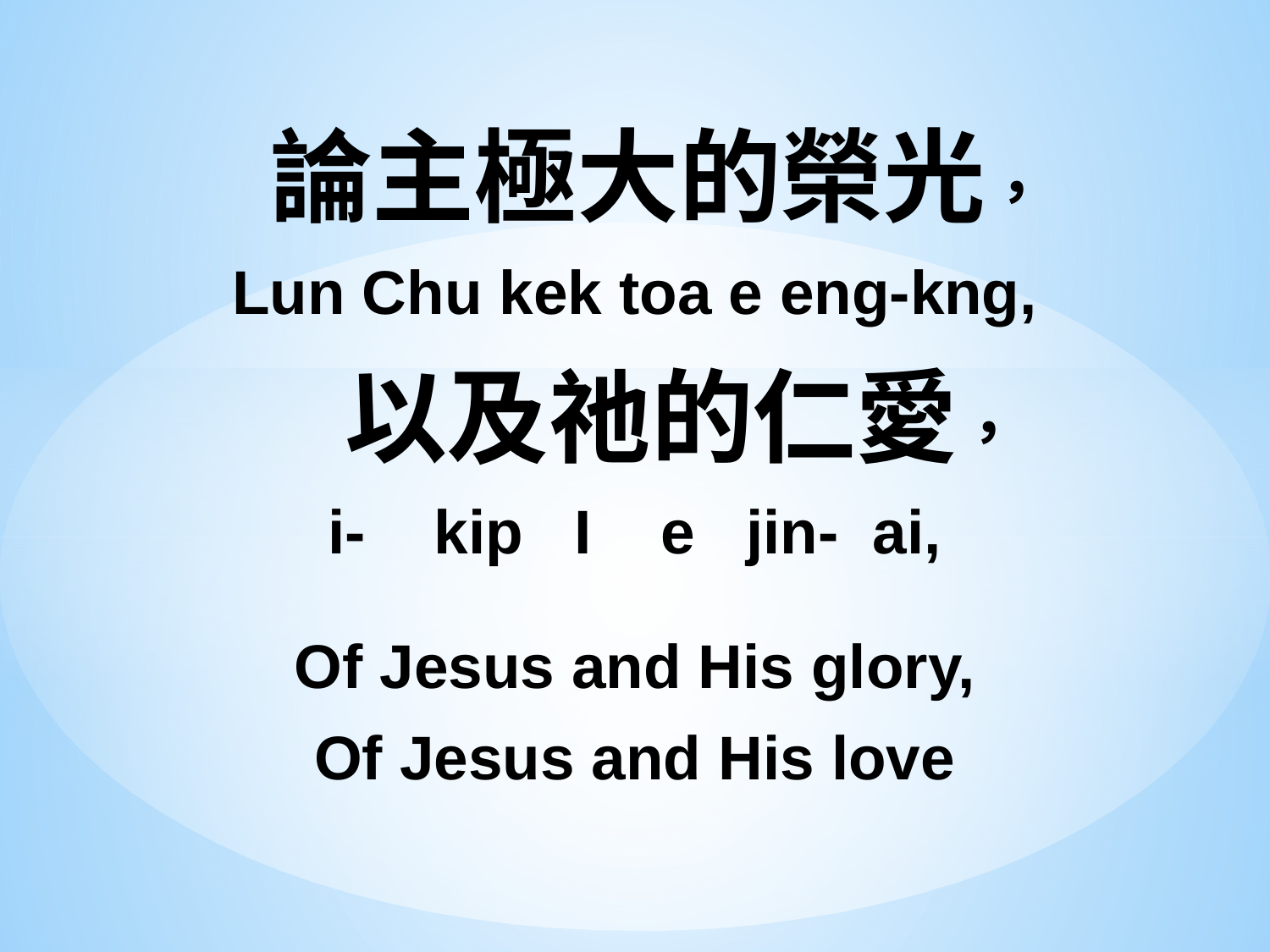

論主極大的榮光，
Lun Chu kek toa e eng-kng,
   以及祂的仁愛，
i-    kip   I    e   jin-  ai,

Of Jesus and His glory,
Of Jesus and His love